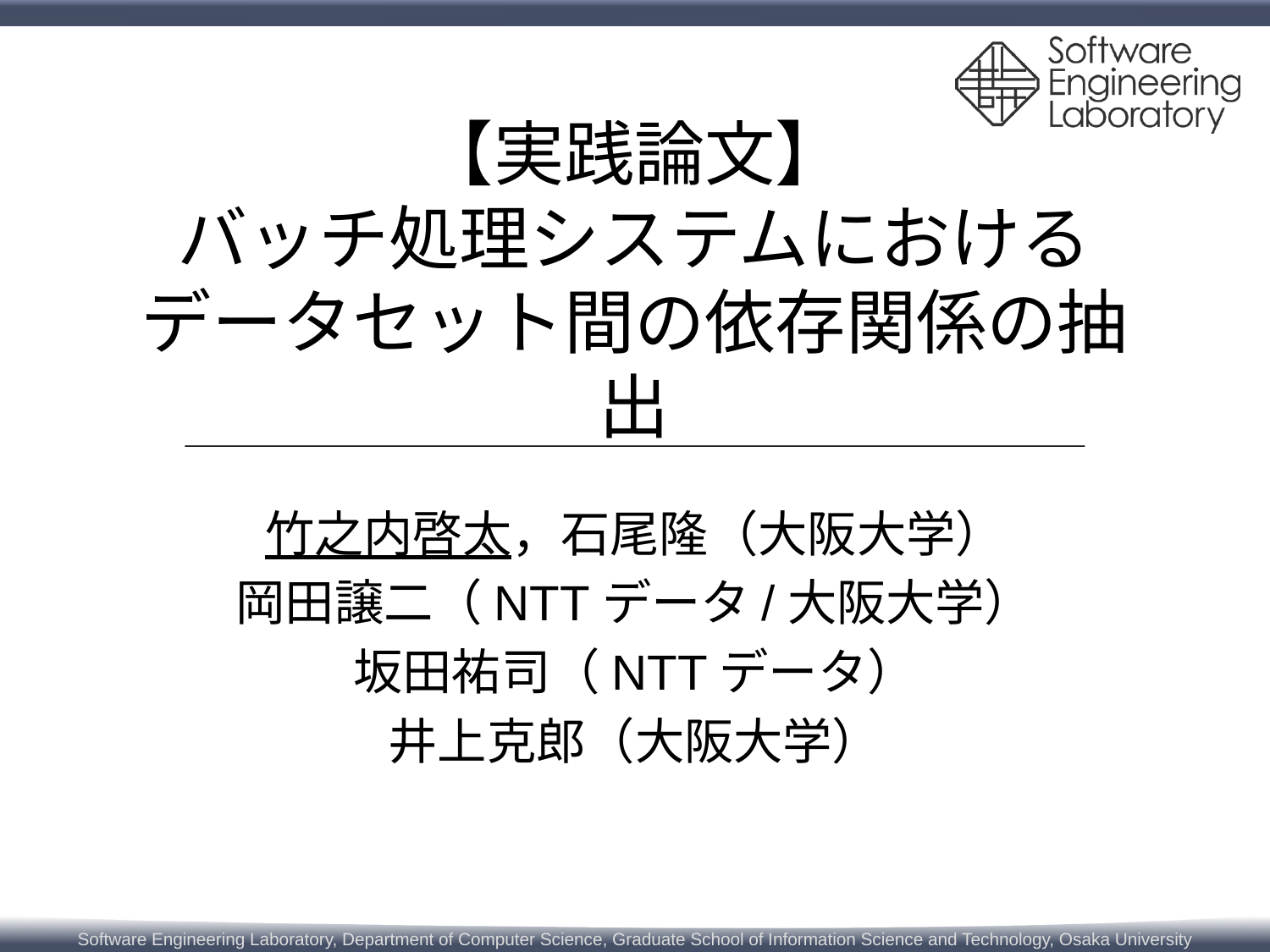

# 【実践論文】 バッチ処理システムにおける データセット間の依存関係の抽出
竹之内啓太，石尾隆（大阪大学）
岡田譲二（NTTデータ/大阪大学）
坂田祐司（NTTデータ）
井上克郎（大阪大学）